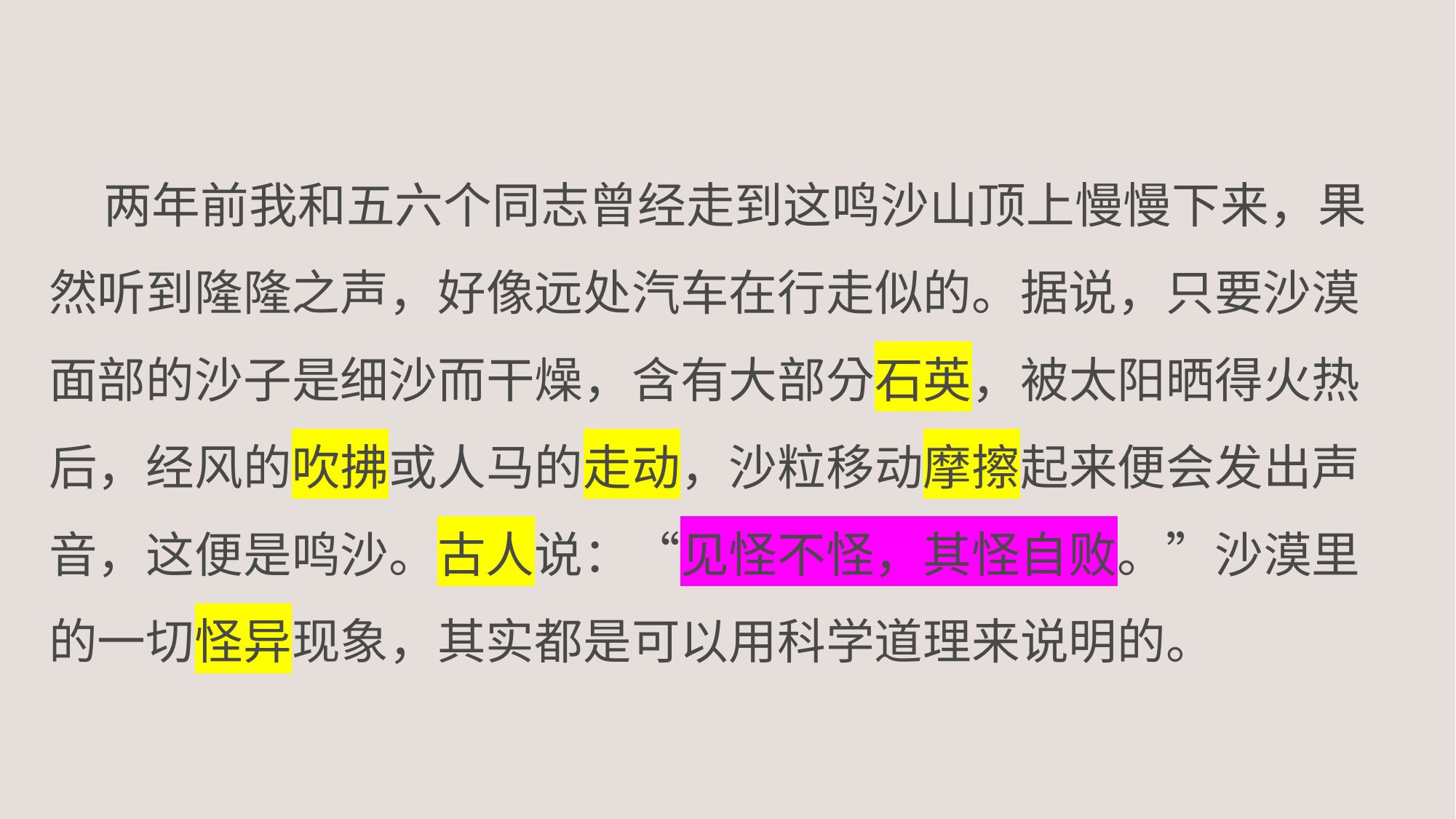

两年前我和五六个同志曾经走到这鸣沙山顶上慢慢下来，果然听到隆隆之声，好像远处汽车在行走似的。据说，只要沙漠面部的沙子是细沙而干燥，含有大部分石英，被太阳晒得火热后，经风的吹拂或人马的走动，沙粒移动摩擦起来便会发出声音，这便是鸣沙。古人说：“见怪不怪，其怪自败。”沙漠里的一切怪异现象，其实都是可以用科学道理来说明的。